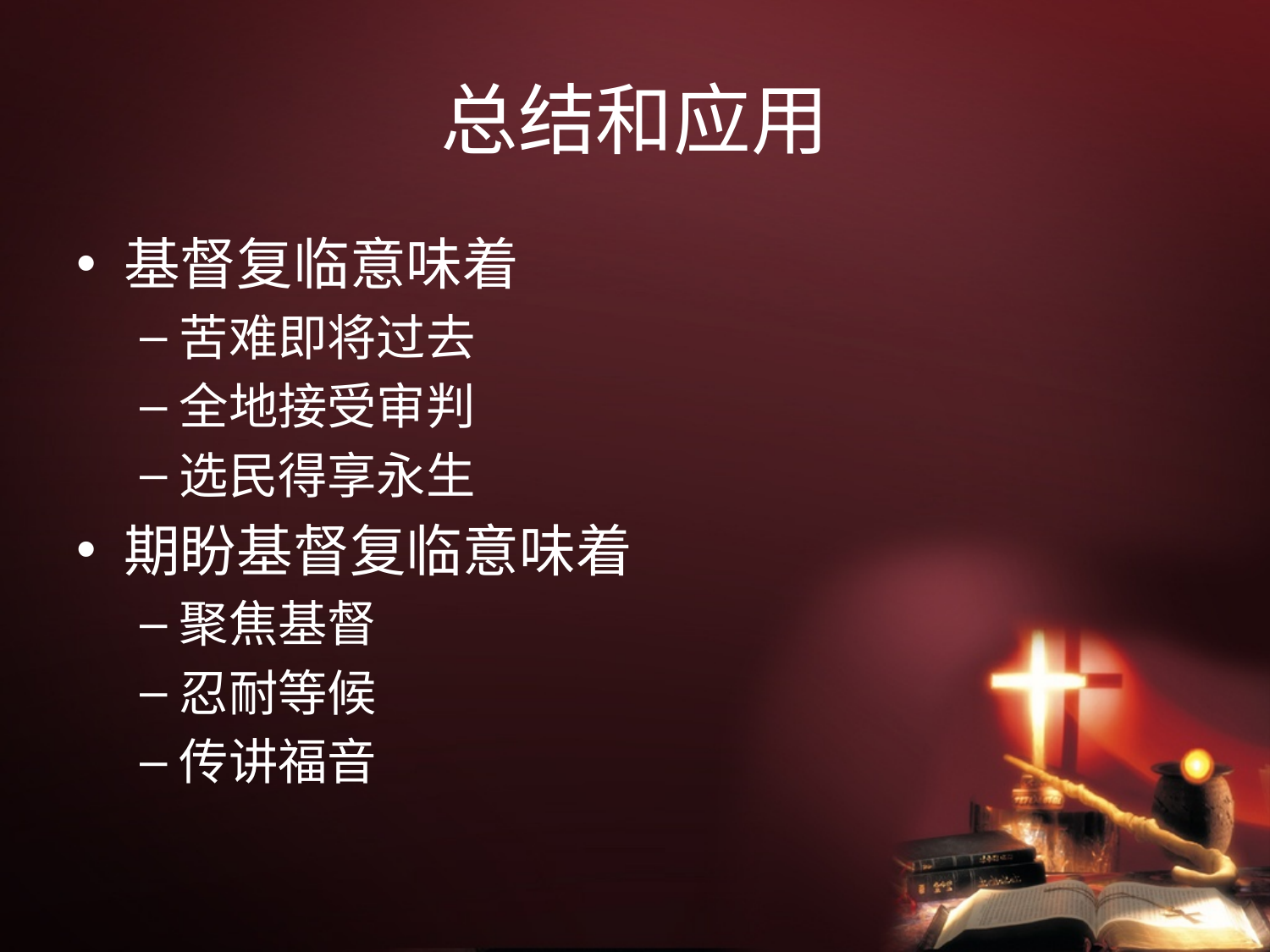

# 总结和应用
基督复临意味着
苦难即将过去
全地接受审判
选民得享永生
期盼基督复临意味着
聚焦基督
忍耐等候
传讲福音